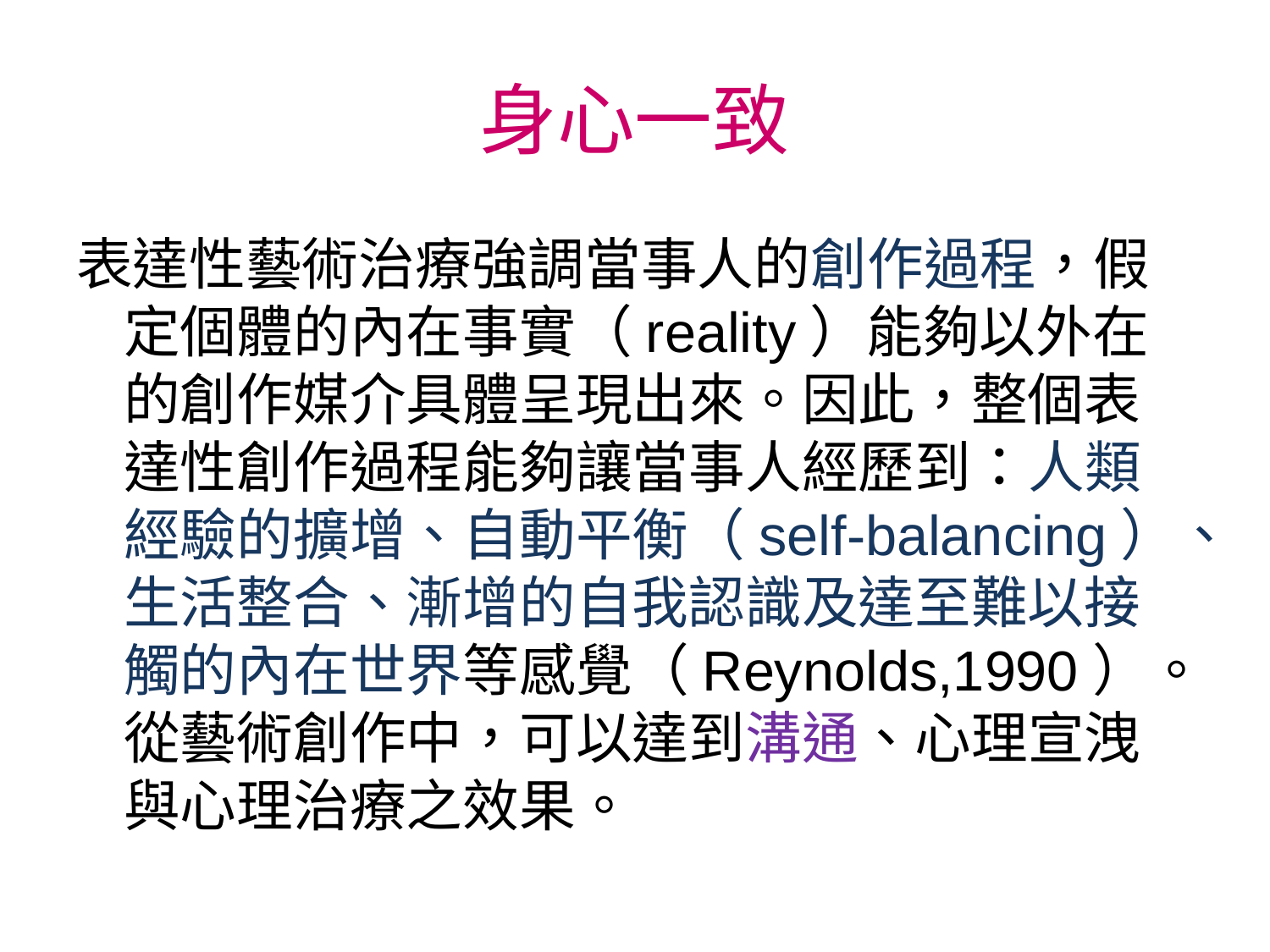

# 身心一致
表達性藝術治療強調當事人的創作過程，假定個體的內在事實（reality）能夠以外在的創作媒介具體呈現出來。因此，整個表達性創作過程能夠讓當事人經歷到：人類經驗的擴增、自動平衡（self-balancing）、生活整合、漸增的自我認識及達至難以接觸的內在世界等感覺（Reynolds,1990）。從藝術創作中，可以達到溝通、心理宣洩與心理治療之效果。